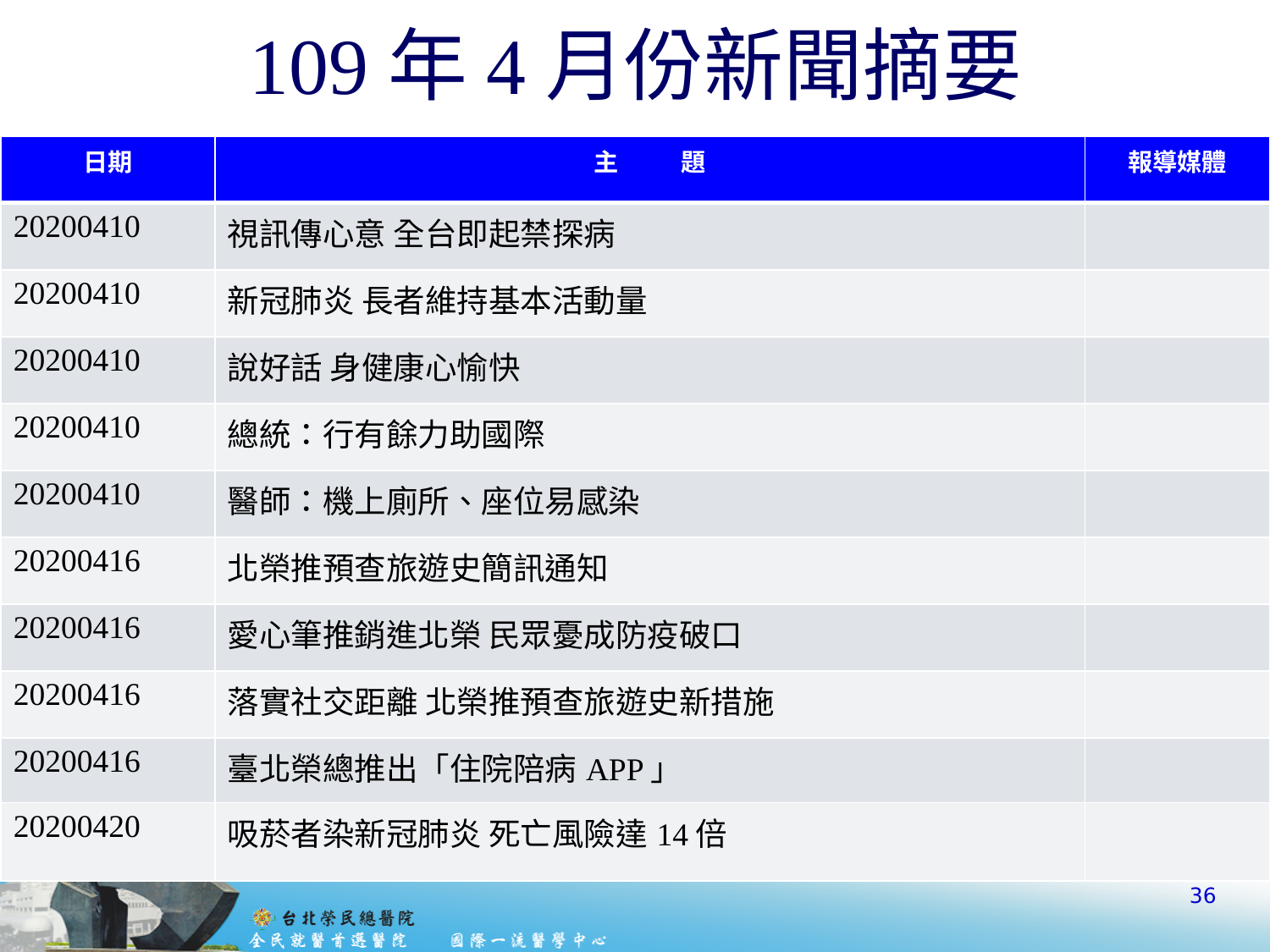

# 109年4月份新聞摘要
| 日期 | 主 題 | 報導媒體 |
| --- | --- | --- |
| 20200410 | 視訊傳心意 全台即起禁探病 |  |
| 20200410 | 新冠肺炎 長者維持基本活動量 |  |
| 20200410 | 說好話 身健康心愉快 |  |
| 20200410 | 總統：行有餘力助國際 |  |
| 20200410 | 醫師：機上廁所、座位易感染 |  |
| 20200416 | 北榮推預查旅遊史簡訊通知 |  |
| 20200416 | 愛心筆推銷進北榮 民眾憂成防疫破口 |  |
| 20200416 | 落實社交距離 北榮推預查旅遊史新措施 |  |
| 20200416 | 臺北榮總推出「住院陪病APP」 |  |
| 20200420 | 吸菸者染新冠肺炎 死亡風險達14倍 |  |
36